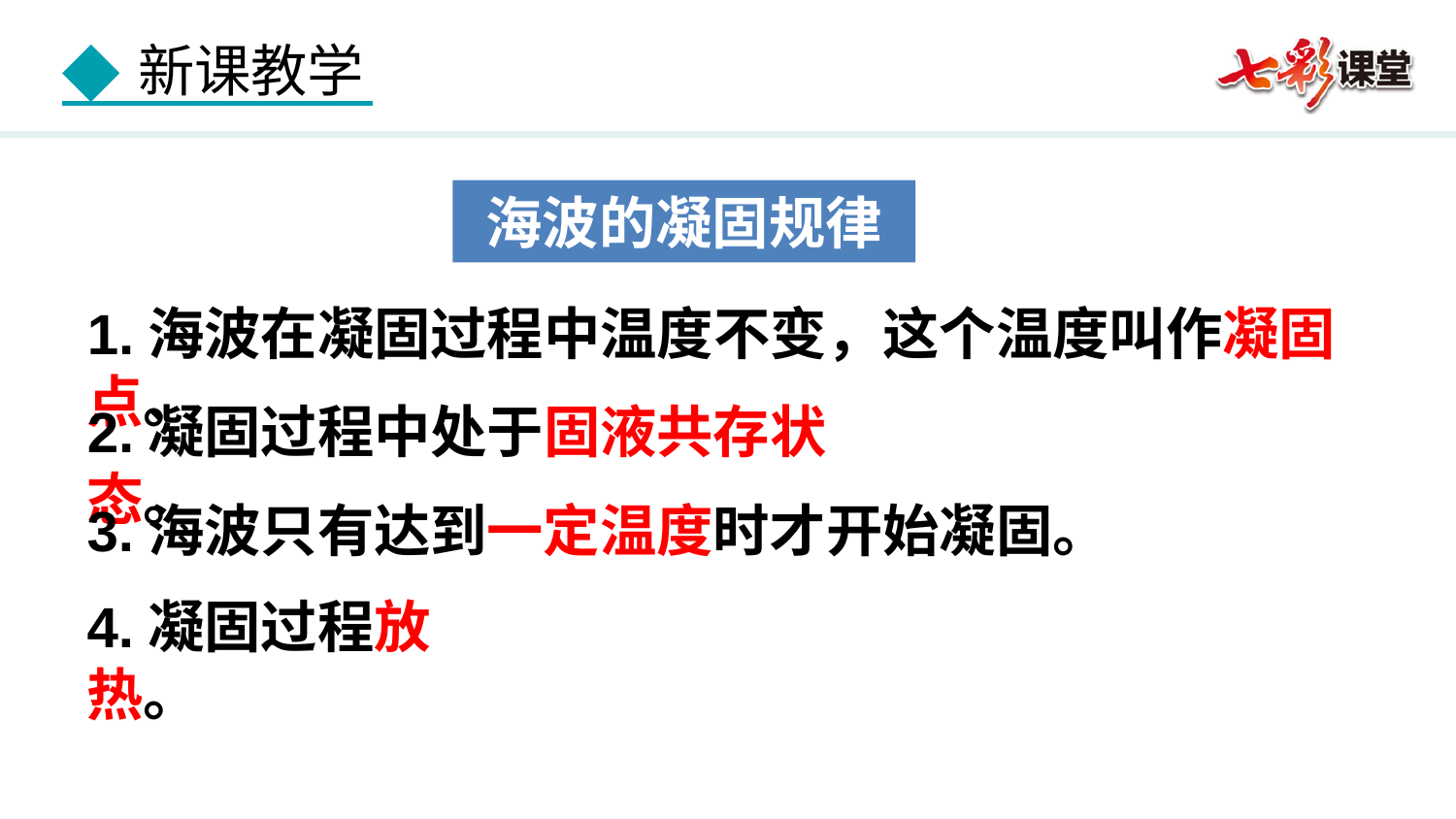

海波的凝固规律
1.海波在凝固过程中温度不变，这个温度叫作凝固点。
2.凝固过程中处于固液共存状态。
3.海波只有达到一定温度时才开始凝固。
4.凝固过程放热。